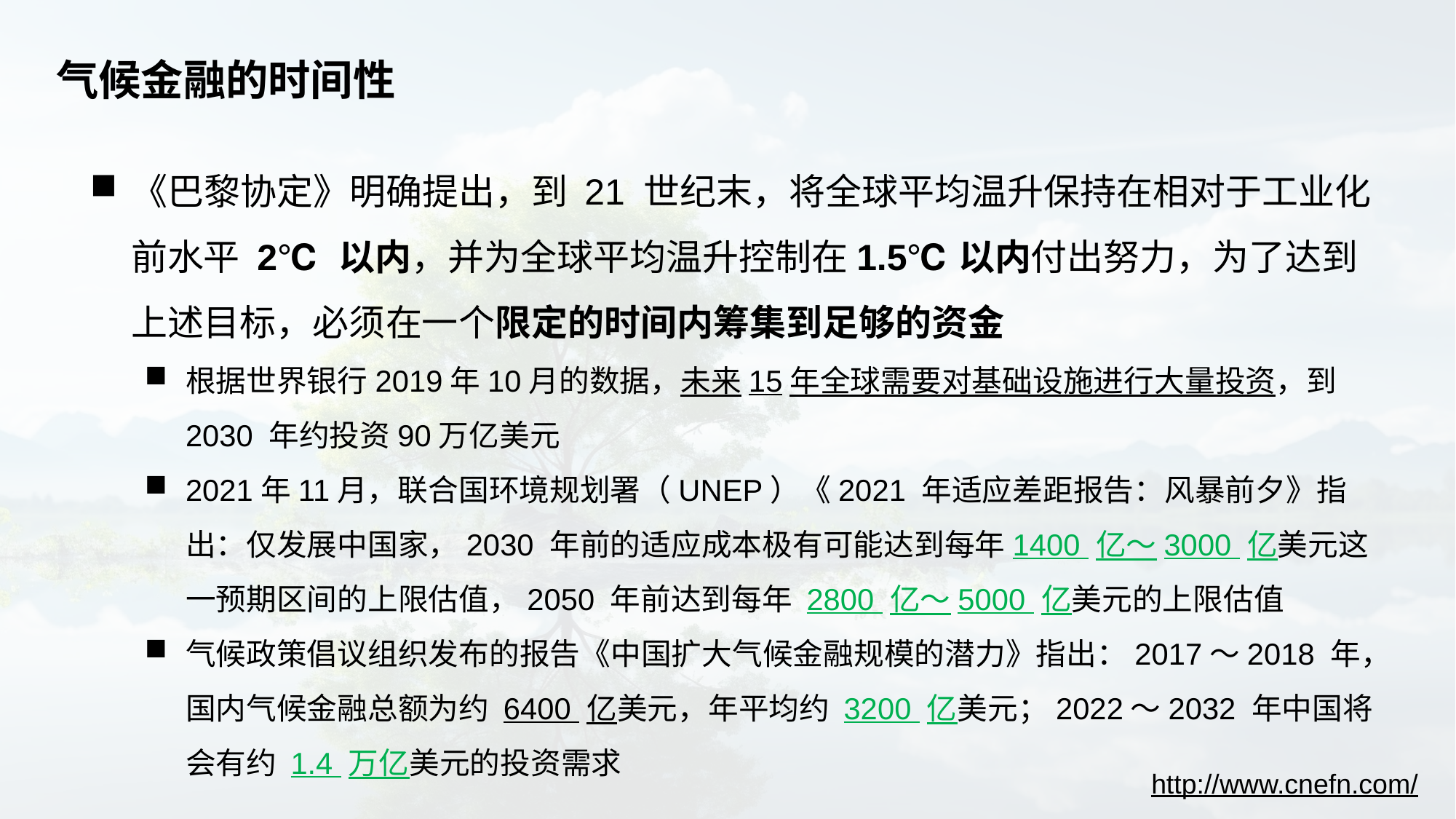

# 气候金融的时间性
《巴黎协定》明确提出，到 21 世纪末，将全球平均温升保持在相对于工业化前水平 2℃ 以内，并为全球平均温升控制在1.5℃以内付出努力，为了达到上述目标，必须在一个限定的时间内筹集到足够的资金
根据世界银行2019年10月的数据，未来15年全球需要对基础设施进行大量投资，到 2030 年约投资90万亿美元
2021年11月，联合国环境规划署（UNEP）《2021 年适应差距报告：风暴前夕》指出：仅发展中国家，2030 年前的适应成本极有可能达到每年1400 亿～3000 亿美元这一预期区间的上限估值，2050 年前达到每年 2800 亿～5000 亿美元的上限估值
气候政策倡议组织发布的报告《中国扩大气候金融规模的潜力》指出：2017～2018 年，国内气候金融总额为约 6400 亿美元，年平均约 3200 亿美元；2022～2032 年中国将会有约 1.4 万亿美元的投资需求